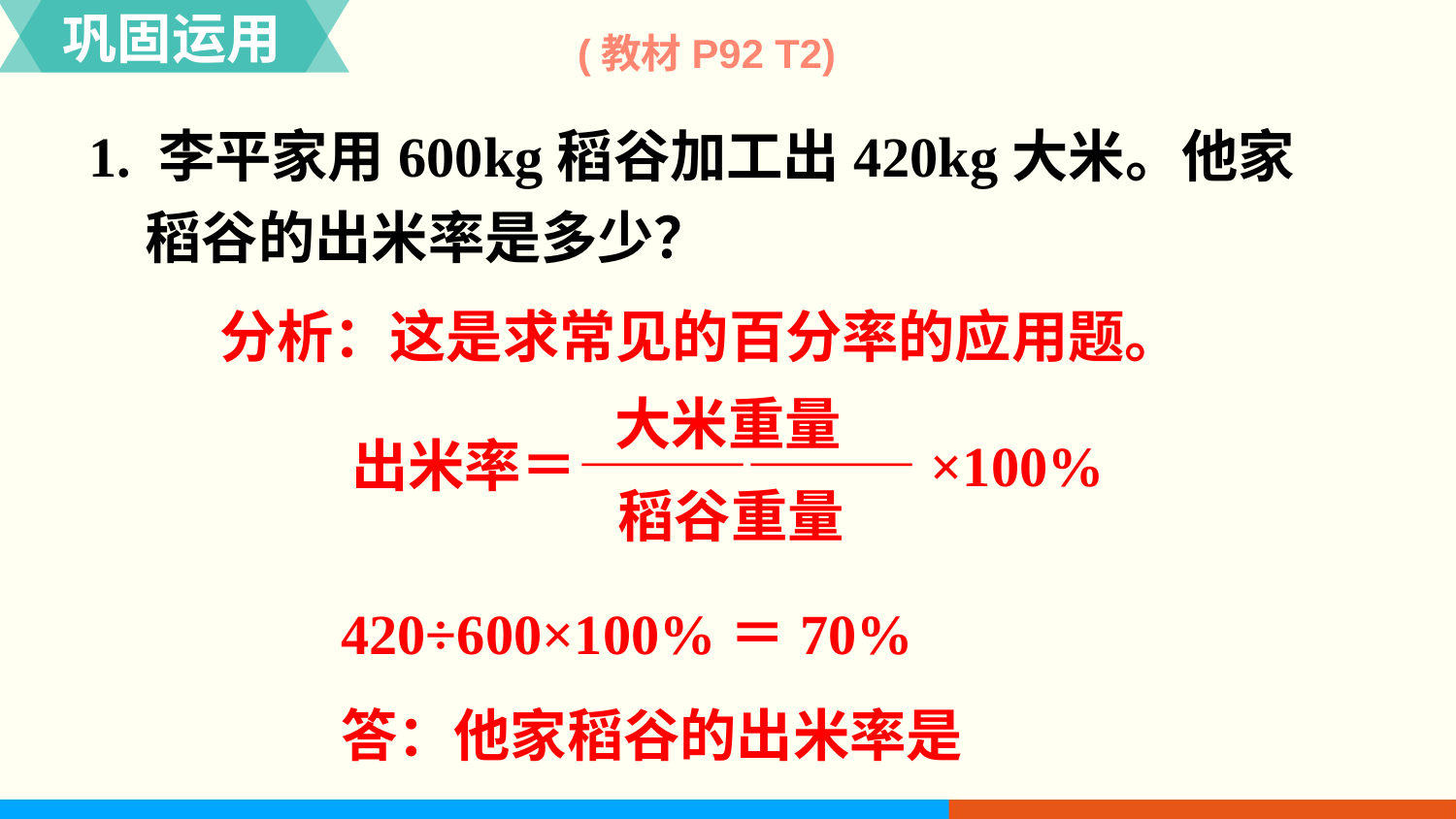

巩固运用

(教材P92 T2)
1. 李平家用600kg稻谷加工出420kg大米。他家稻谷的出米率是多少？
分析：这是求常见的百分率的应用题。
大米重量
出米率＝——————×100%
稻谷重量
420÷600×100%＝70%
答：他家稻谷的出米率是70%。